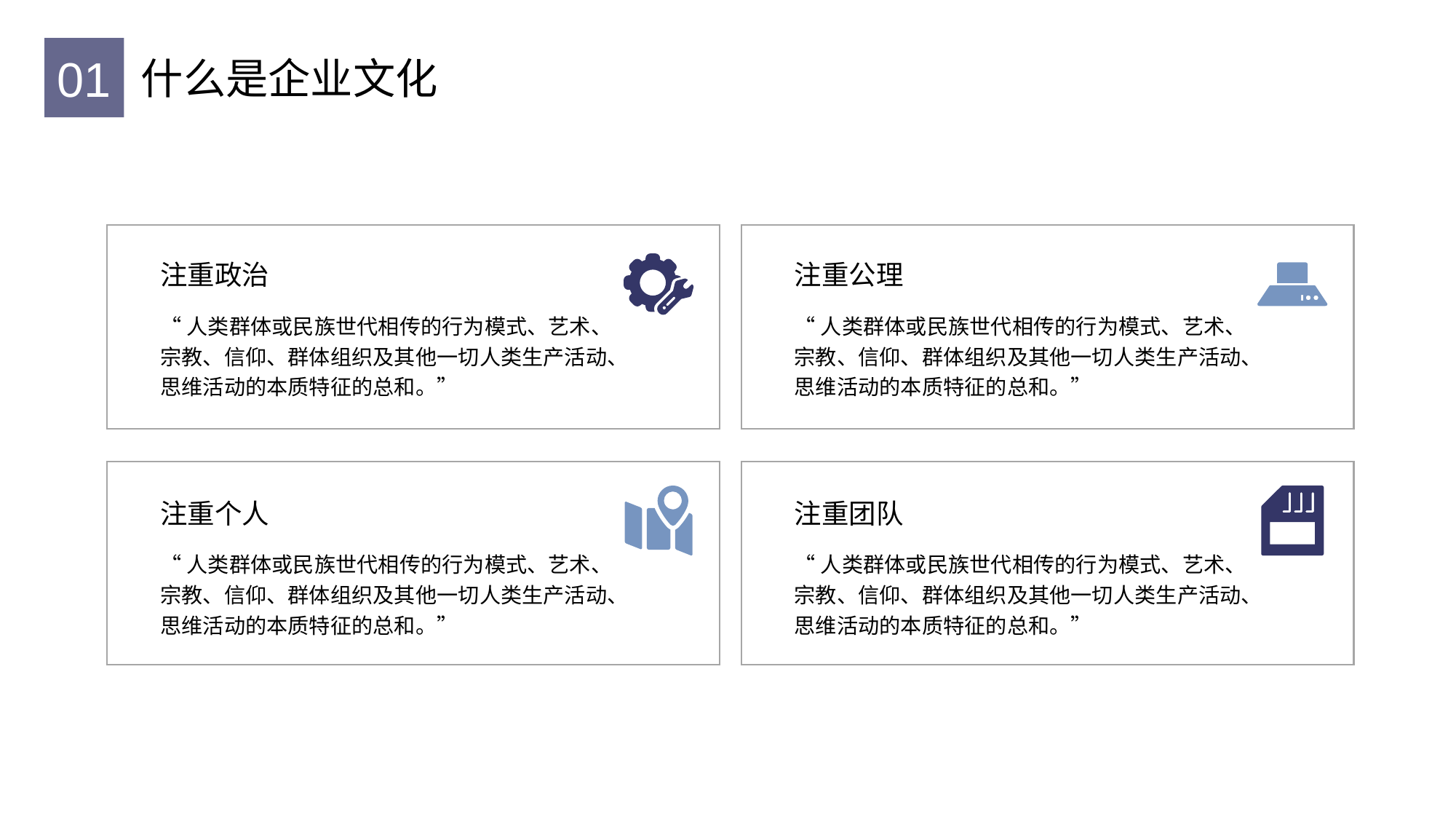

01
什么是企业文化

注重政治
“人类群体或民族世代相传的行为模式、艺术、宗教、信仰、群体组织及其他一切人类生产活动、思维活动的本质特征的总和。”

注重公理
“人类群体或民族世代相传的行为模式、艺术、宗教、信仰、群体组织及其他一切人类生产活动、思维活动的本质特征的总和。”

注重个人
“人类群体或民族世代相传的行为模式、艺术、宗教、信仰、群体组织及其他一切人类生产活动、思维活动的本质特征的总和。”

注重团队
“人类群体或民族世代相传的行为模式、艺术、宗教、信仰、群体组织及其他一切人类生产活动、思维活动的本质特征的总和。”